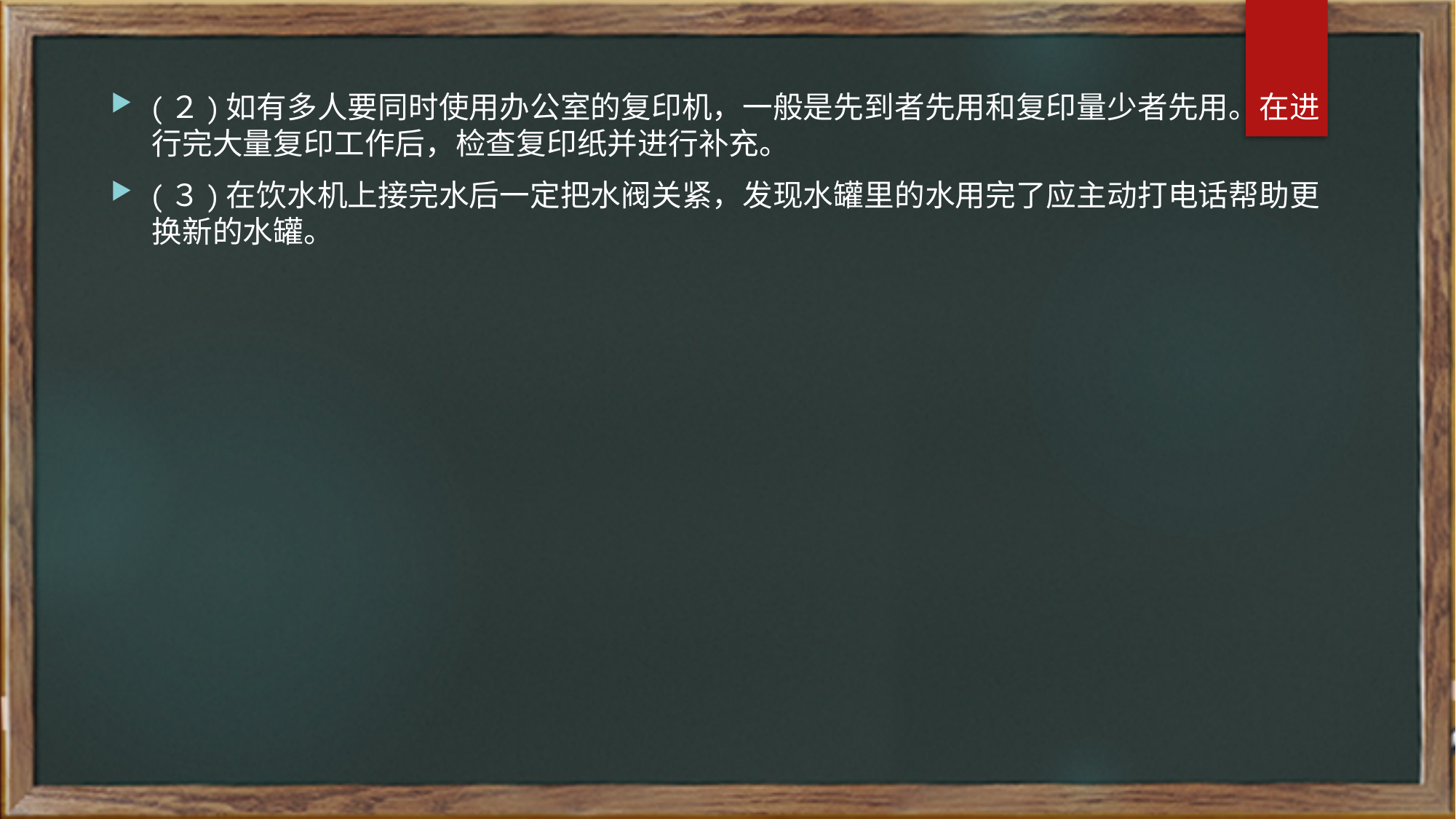

(２)如有多人要同时使用办公室的复印机，一般是先到者先用和复印量少者先用。在进行完大量复印工作后，检查复印纸并进行补充。
(３)在饮水机上接完水后一定把水阀关紧，发现水罐里的水用完了应主动打电话帮助更换新的水罐。